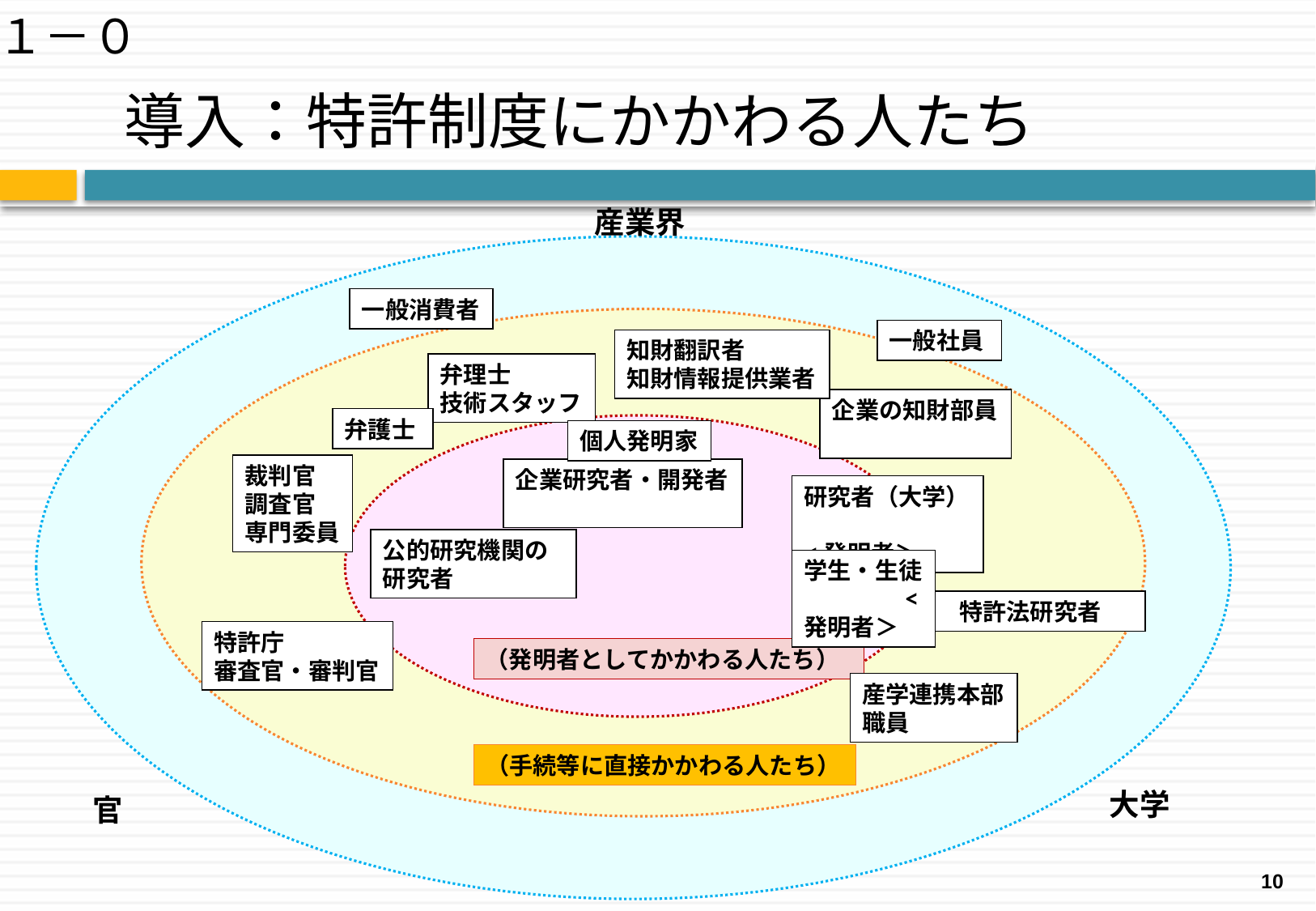

１－０
導入：特許制度にかかわる人たち
産業界

一般消費者

一般社員
知財翻訳者
知財情報提供業者
弁理士
技術スタッフ
企業の知財部員
弁護士

個人発明家
裁判官
調査官
専門委員
企業研究者・開発者
研究者（大学）　　　　　　　<発明者＞
公的研究機関の研究者
学生・生徒　　　　<発明者＞
特許法研究者
特許庁
審査官・審判官
（発明者としてかかわる人たち）
産学連携本部職員
（手続等に直接かかわる人たち）
大学
官
10